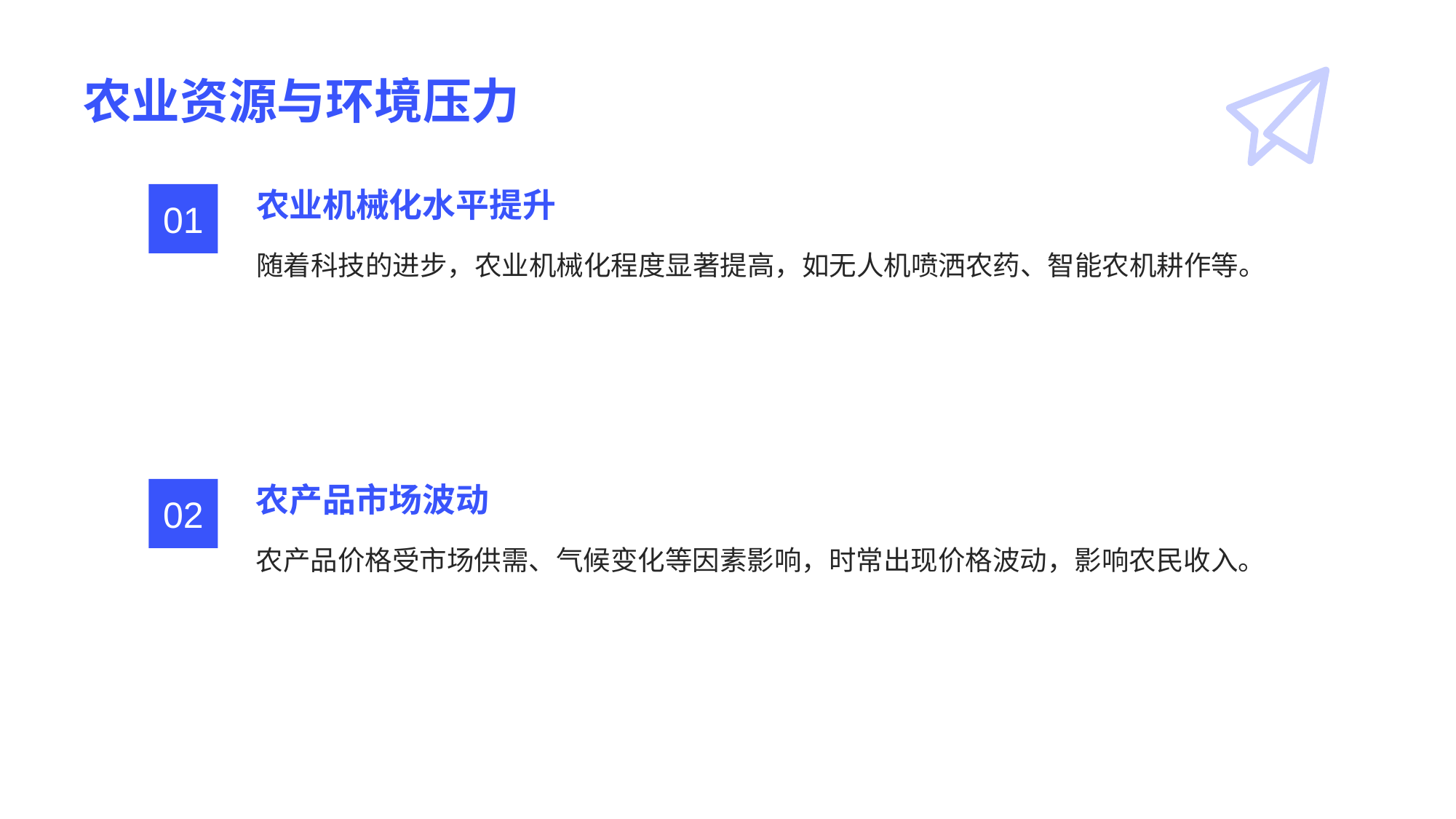

# 农业资源与环境压力
农业机械化水平提升
01
随着科技的进步，农业机械化程度显著提高，如无人机喷洒农药、智能农机耕作等。
农产品市场波动
02
农产品价格受市场供需、气候变化等因素影响，时常出现价格波动，影响农民收入。